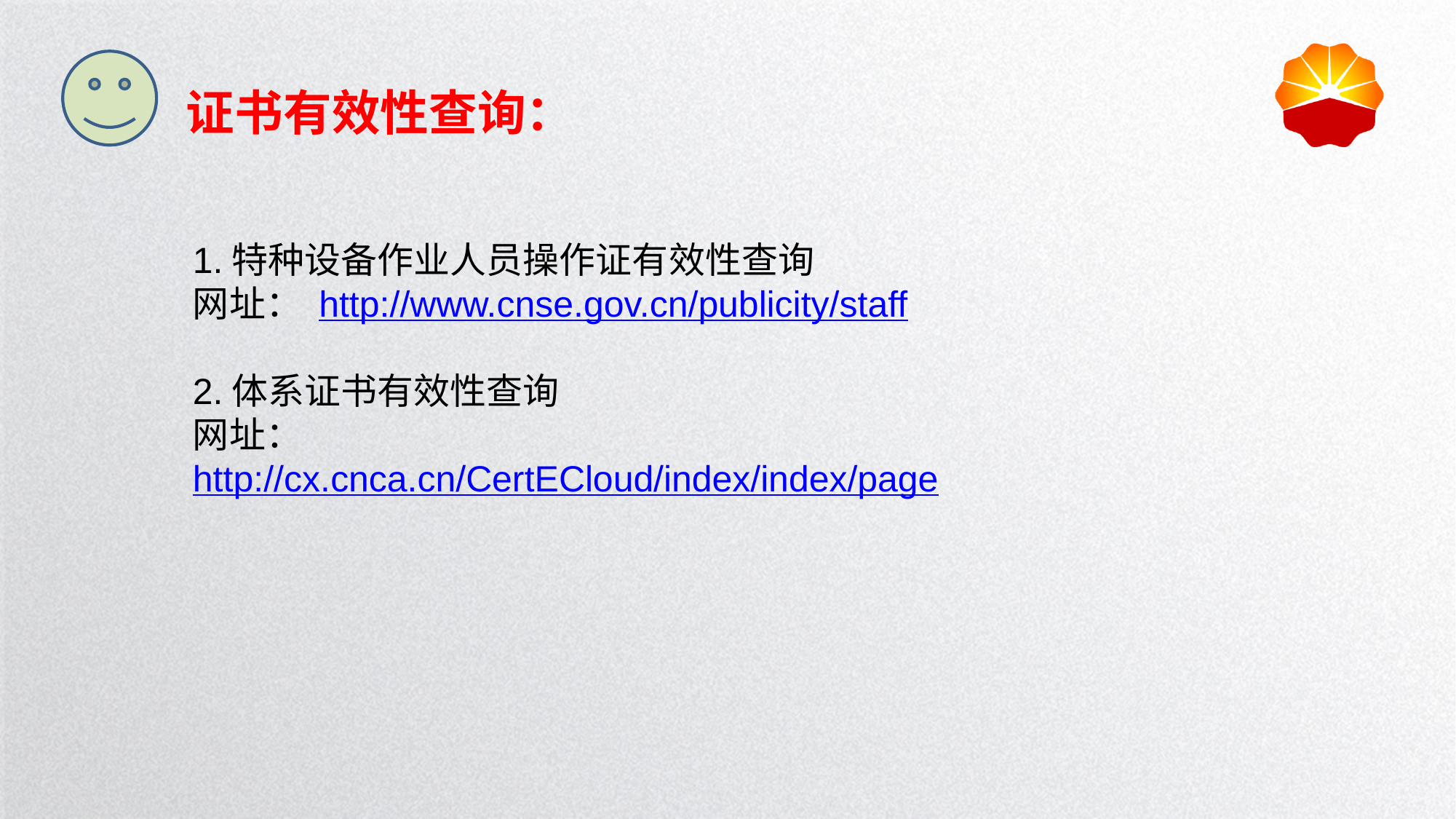

证书有效性查询：
1.特种设备作业人员操作证有效性查询
网址： http://www.cnse.gov.cn/publicity/staff

2.体系证书有效性查询
网址： http://cx.cnca.cn/CertECloud/index/index/page